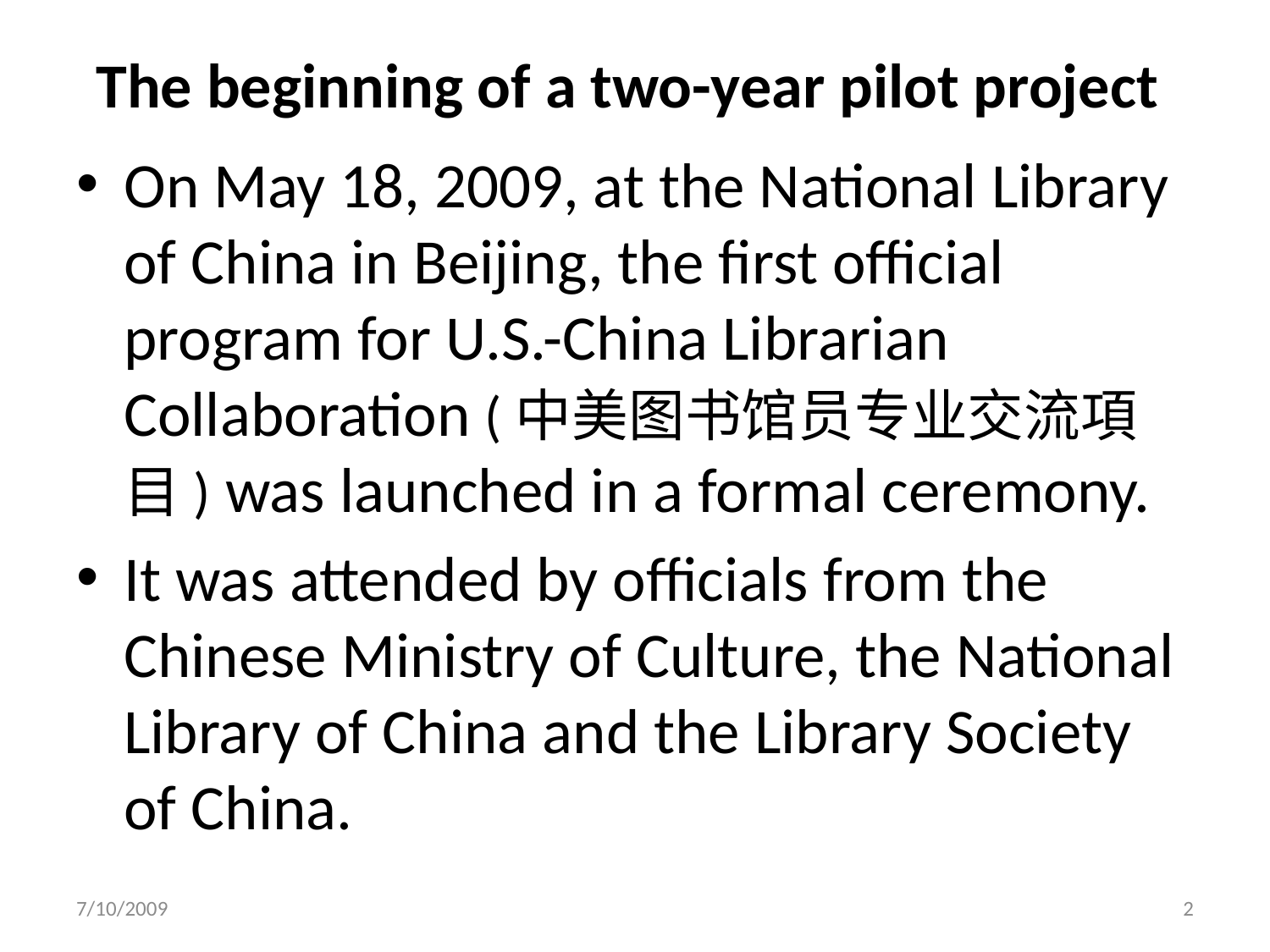

# The beginning of a two-year pilot project
On May 18, 2009, at the National Library of China in Beijing, the first official program for U.S.-China Librarian Collaboration (中美图书馆员专业交流項目) was launched in a formal ceremony.
It was attended by officials from the Chinese Ministry of Culture, the National Library of China and the Library Society of China.
7/10/2009
2